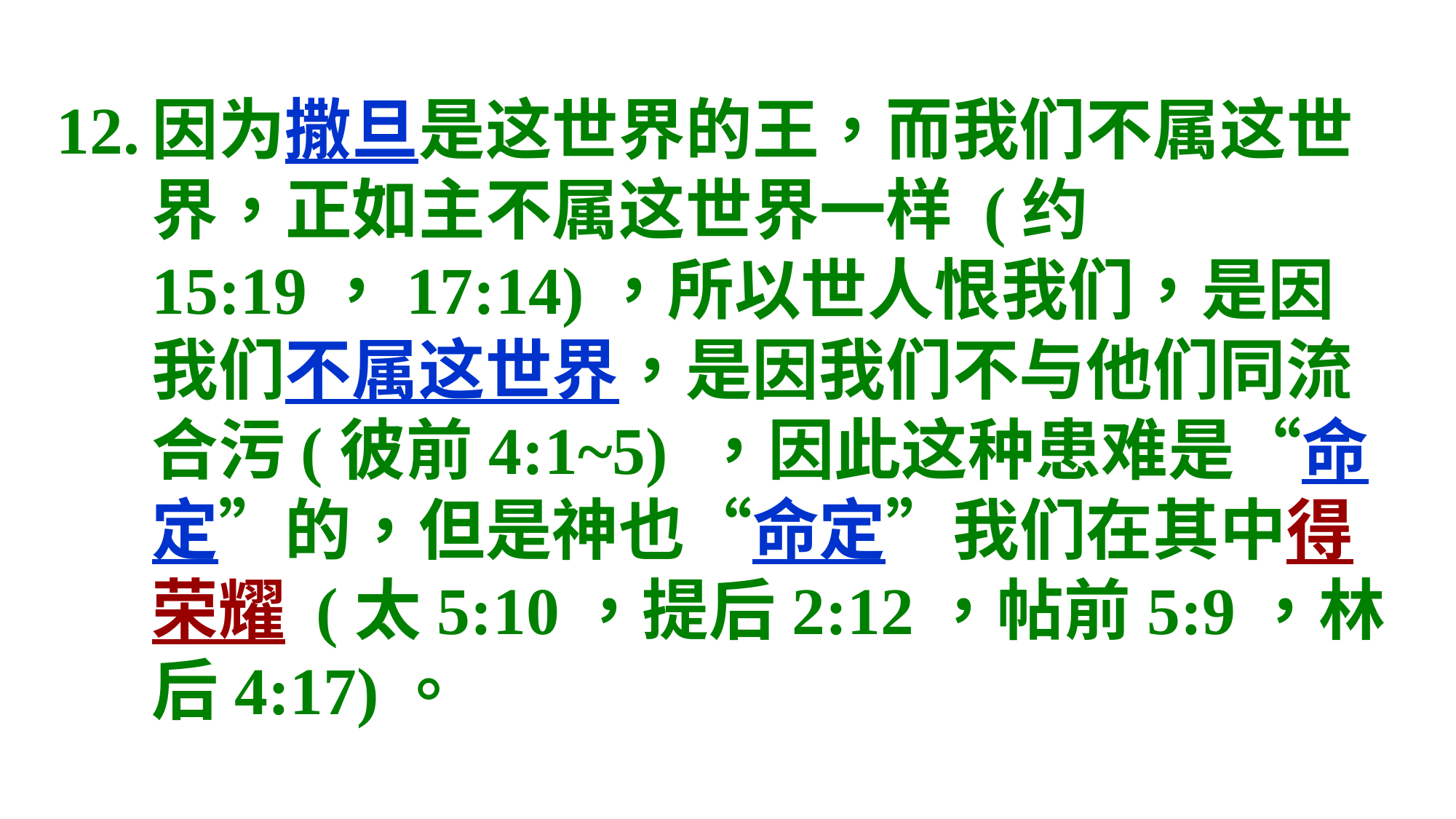

12.	因为撒旦是这世界的王，而我们不属这世界，正如主不属这世界一样 (约15:19，17:14)，所以世人恨我们，是因我们不属这世界，是因我们不与他们同流合污(彼前4:1~5) ，因此这种患难是“命定”的，但是神也“命定”我们在其中得荣耀 (太5:10，提后2:12，帖前5:9，林后4:17)。